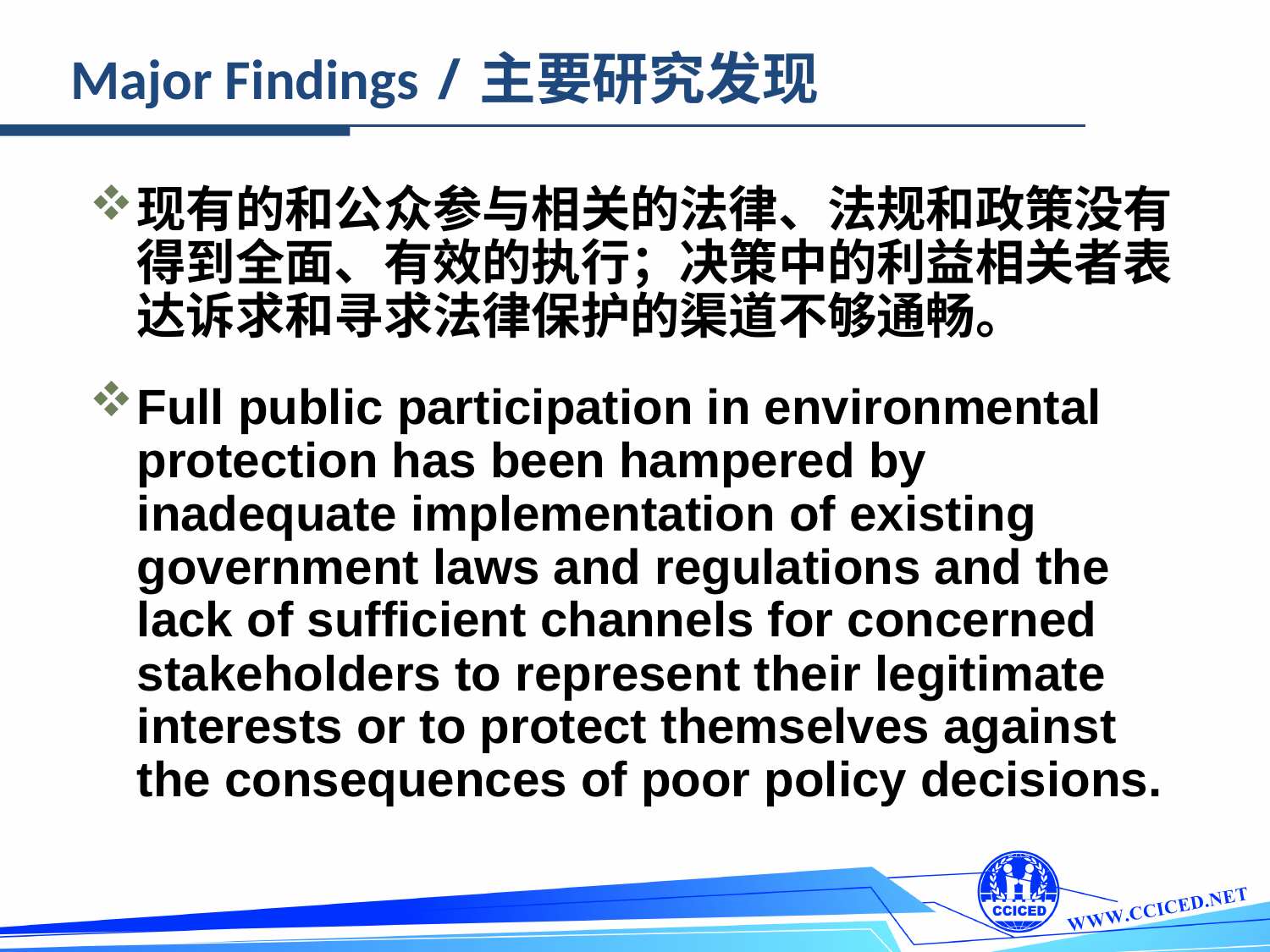

Major Findings /主要研究发现
现有的和公众参与相关的法律、法规和政策没有得到全面、有效的执行；决策中的利益相关者表达诉求和寻求法律保护的渠道不够通畅。

Full public participation in environmental protection has been hampered by inadequate implementation of existing government laws and regulations and the lack of sufficient channels for concerned stakeholders to represent their legitimate interests or to protect themselves against the consequences of poor policy decisions.